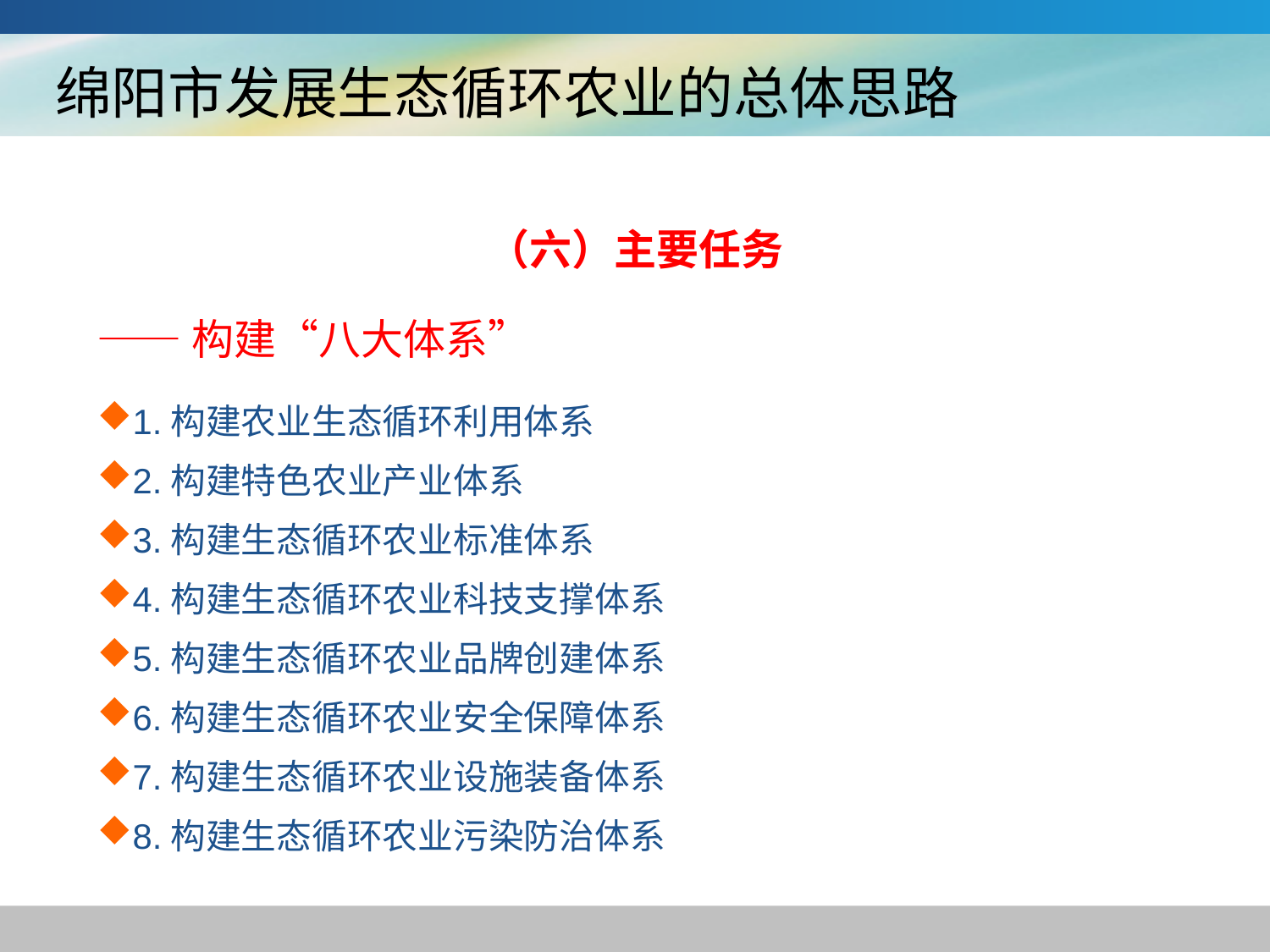

# 绵阳市发展生态循环农业的总体思路
（六）主要任务

——构建“八大体系”
1.构建农业生态循环利用体系
2.构建特色农业产业体系
3.构建生态循环农业标准体系
4.构建生态循环农业科技支撑体系
5.构建生态循环农业品牌创建体系
6.构建生态循环农业安全保障体系
7.构建生态循环农业设施装备体系
8.构建生态循环农业污染防治体系